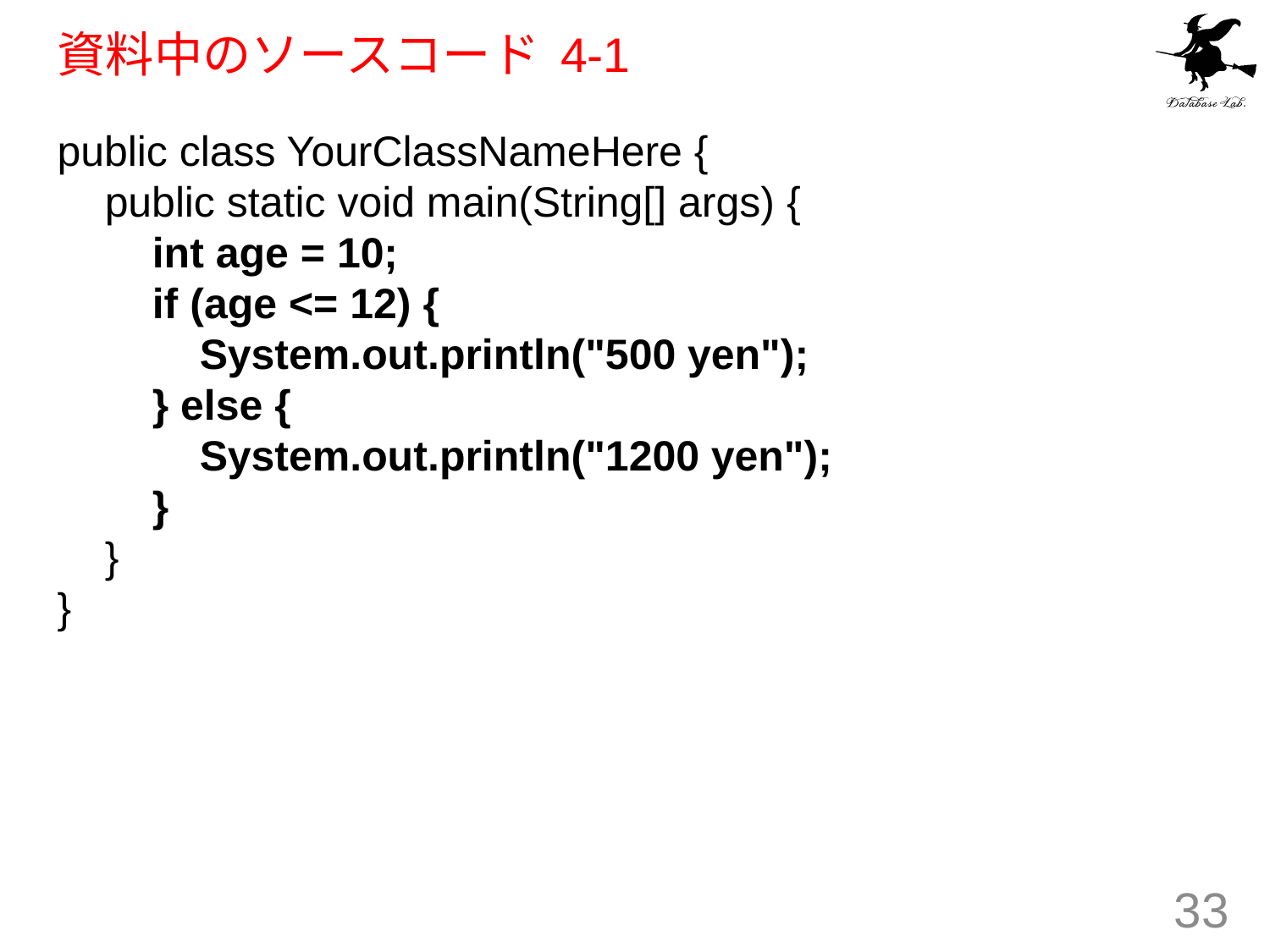

# 資料中のソースコード 4-1
public class YourClassNameHere {
    public static void main(String[] args) {
        int age = 10;
        if (age <= 12) {
            System.out.println("500 yen");
        } else {
            System.out.println("1200 yen");
        }
    }
}
33